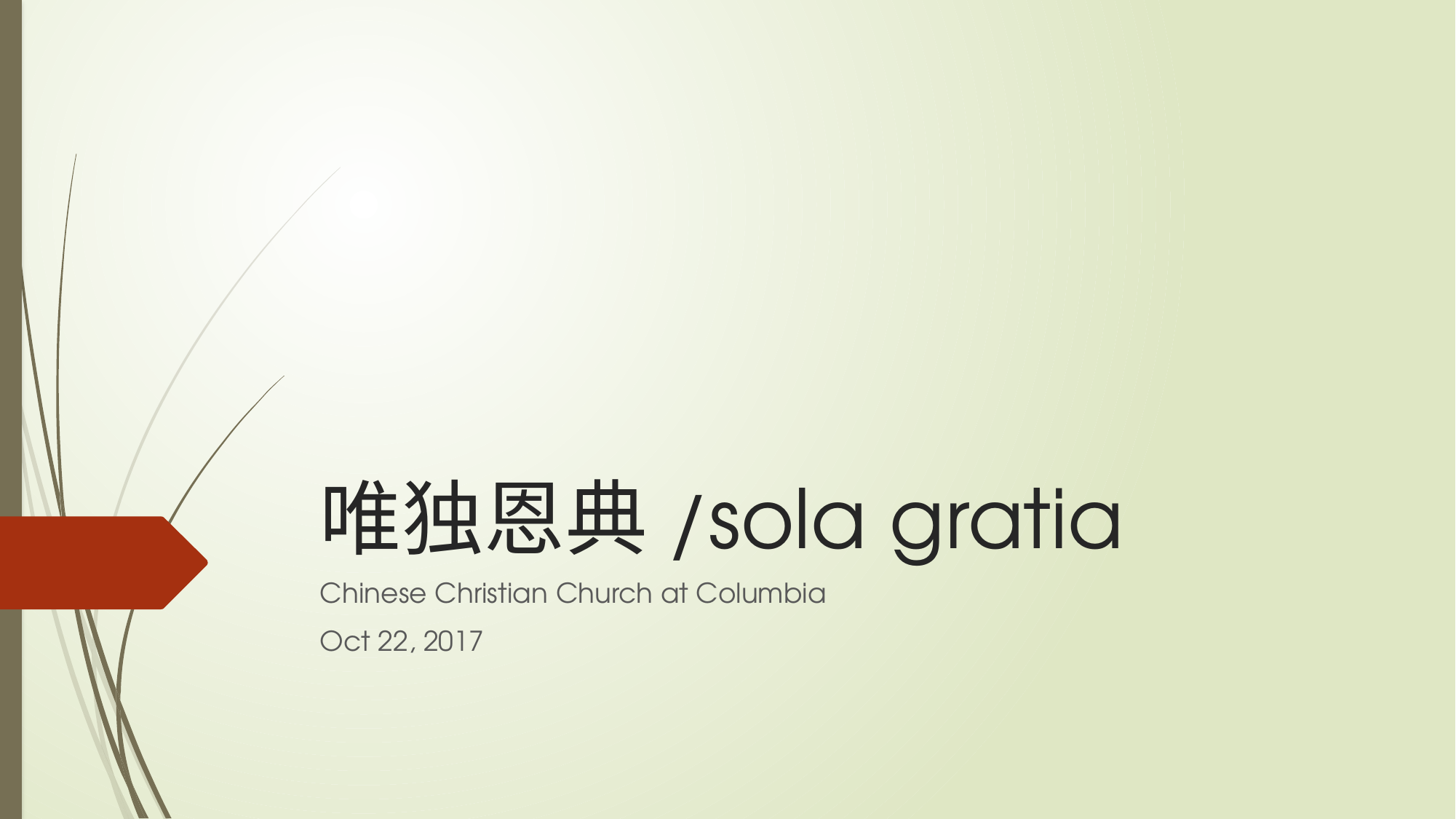

# 唯独恩典/sola gratia
Chinese Christian Church at Columbia
Oct 22, 2017